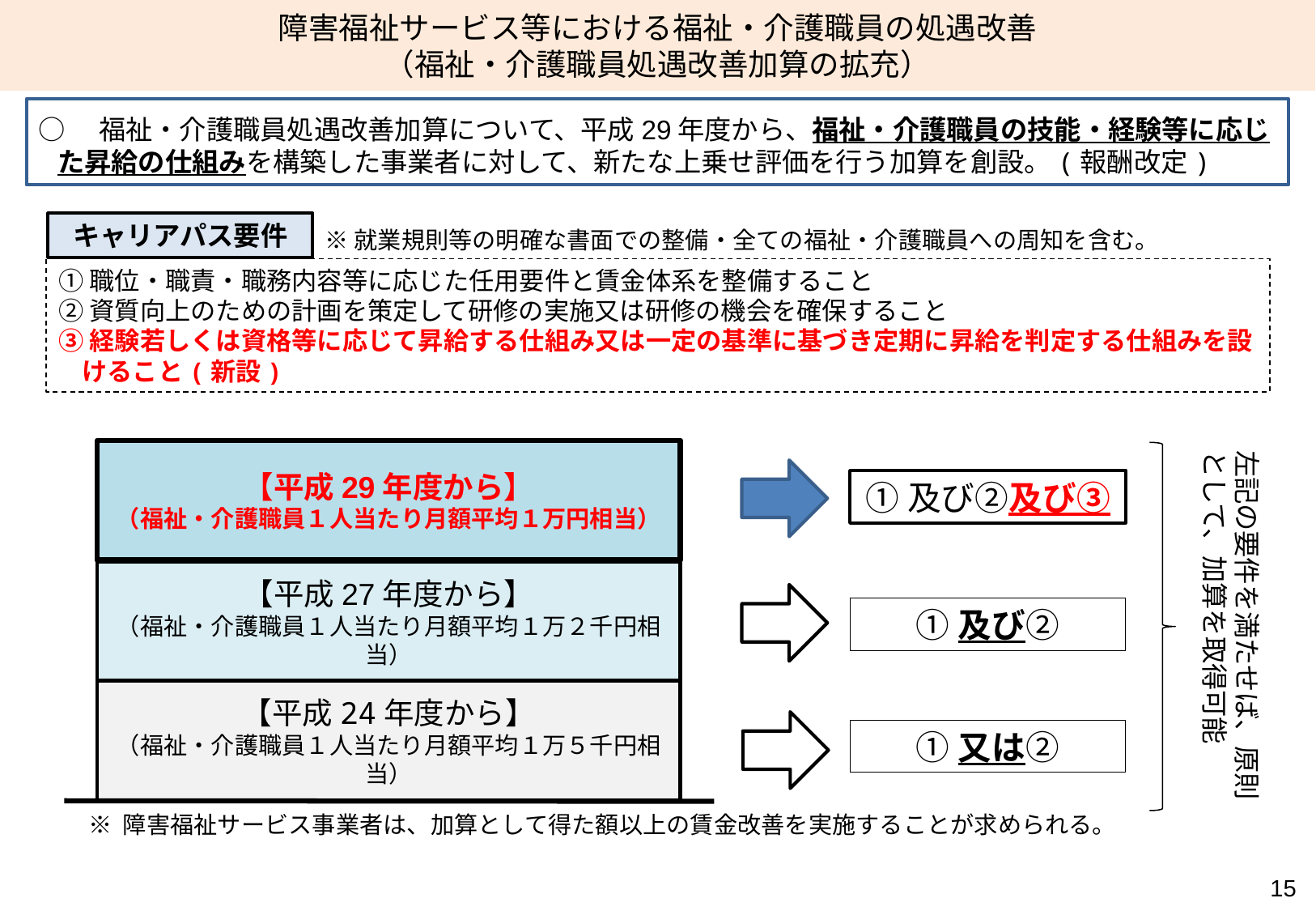

障害福祉サービス等における福祉・介護職員の処遇改善
（福祉・介護職員処遇改善加算の拡充）

○　福祉・介護職員処遇改善加算について、平成29年度から、福祉・介護職員の技能・経験等に応じた昇給の仕組みを構築した事業者に対して、新たな上乗せ評価を行う加算を創設。(報酬改定)
キャリアパス要件
※就業規則等の明確な書面での整備・全ての福祉・介護職員への周知を含む。
①職位・職責・職務内容等に応じた任用要件と賃金体系を整備すること
②資質向上のための計画を策定して研修の実施又は研修の機会を確保すること
③経験若しくは資格等に応じて昇給する仕組み又は一定の基準に基づき定期に昇給を判定する仕組みを設けること(新設)
【平成29年度から】
（福祉・介護職員１人当たり月額平均１万円相当）

左記の要件を満たせば、原則として、加算を取得可能

①及び②及び③
【平成27年度から】
（福祉・介護職員１人当たり月額平均１万２千円相当）

①及び②
【平成24年度から】
（福祉・介護職員１人当たり月額平均１万５千円相当）

①又は②
※ 障害福祉サービス事業者は、加算として得た額以上の賃金改善を実施することが求められる。
15